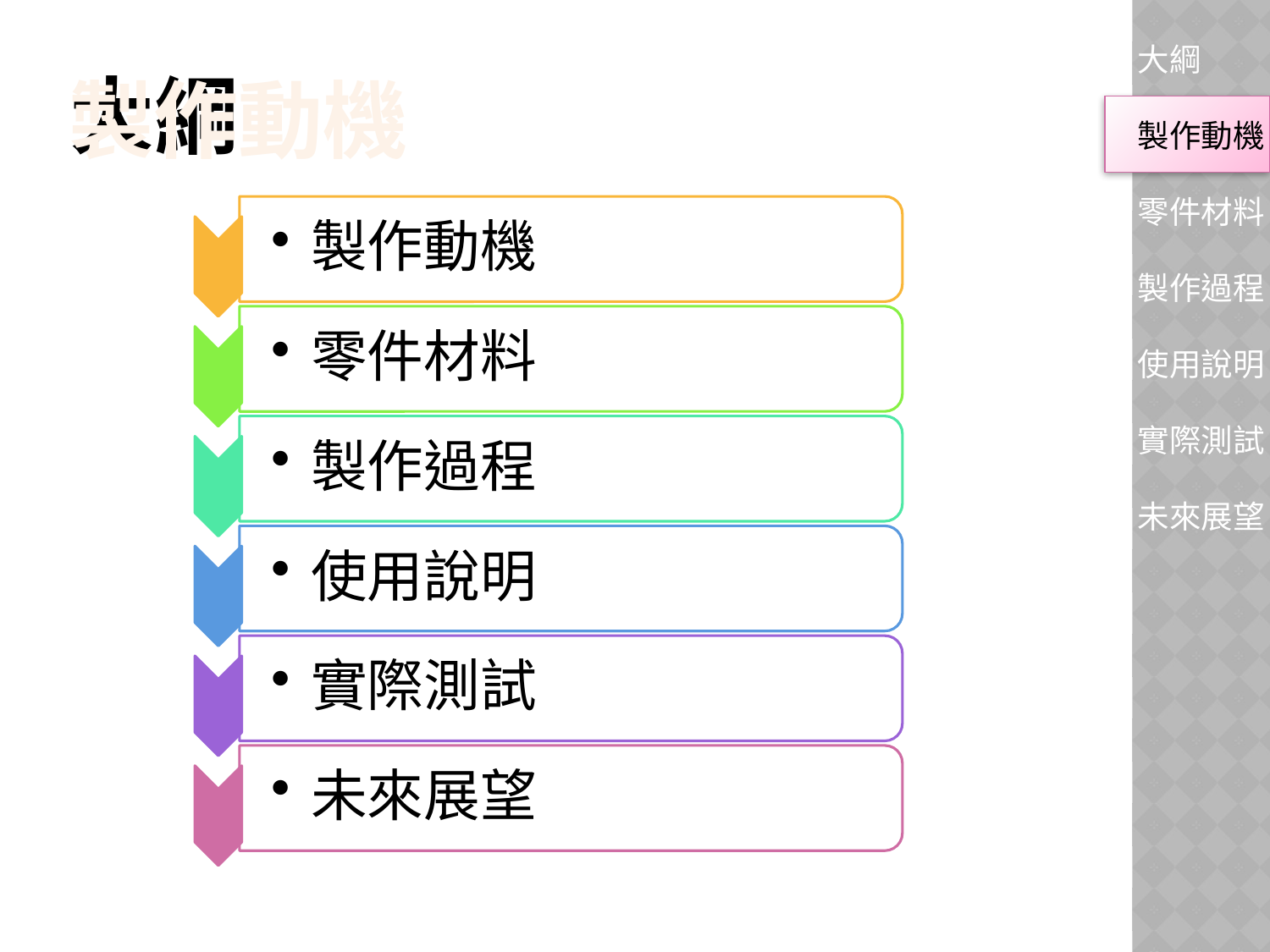

# 大綱
大綱

製作動機

零件材料

製作過程

使用說明

實際測試

未來展望
製作動機

製作動機

零件材料

製作過程

使用說明

實際測試

未來展望